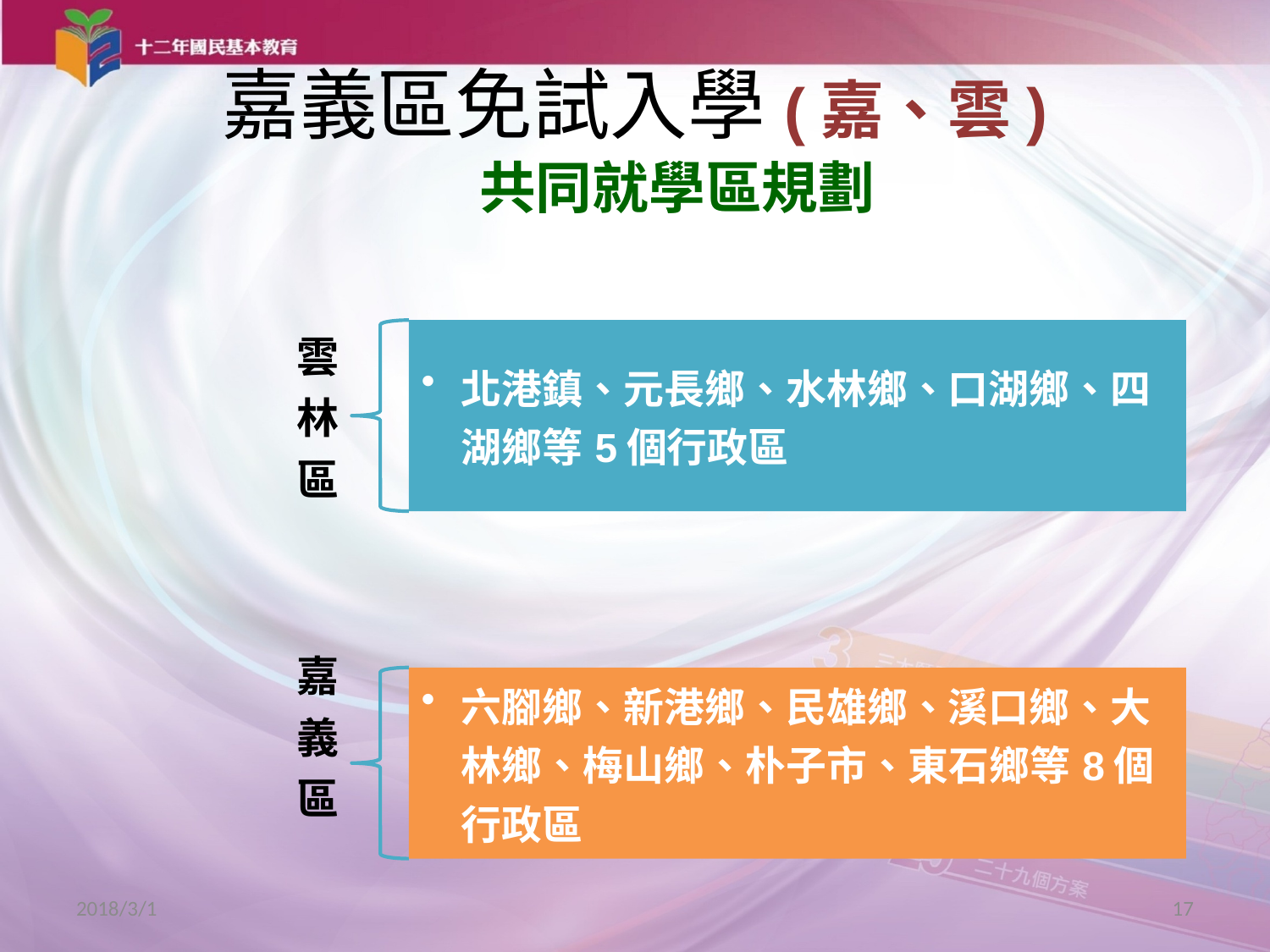

# 嘉義區免試入學(嘉、雲)
共同就學區規劃
雲
林
區
北港鎮、元長鄉、水林鄉、口湖鄉、四湖鄉等5個行政區
嘉
義
區
六腳鄉、新港鄉、民雄鄉、溪口鄉、大林鄉、梅山鄉、朴子市、東石鄉等8個行政區
2018/3/1
17